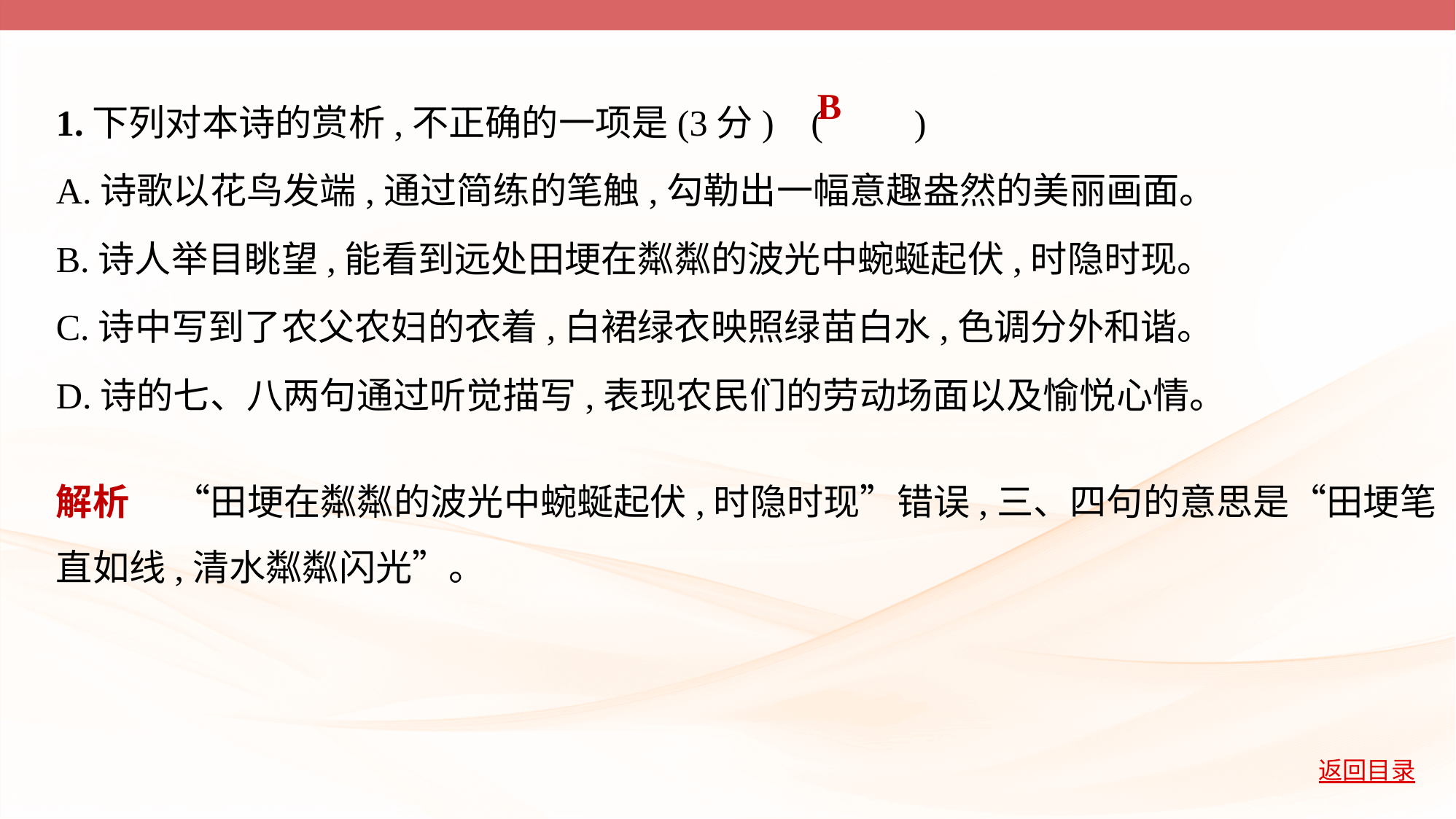

1.下列对本诗的赏析,不正确的一项是(3分) (          )
A.诗歌以花鸟发端,通过简练的笔触,勾勒出一幅意趣盎然的美丽画面。
B.诗人举目眺望,能看到远处田埂在粼粼的波光中蜿蜒起伏,时隐时现。
C.诗中写到了农父农妇的衣着,白裙绿衣映照绿苗白水,色调分外和谐。
D.诗的七、八两句通过听觉描写,表现农民们的劳动场面以及愉悦心情。
B
解析　 “田埂在粼粼的波光中蜿蜒起伏,时隐时现”错误,三、四句的意思是“田埂笔
直如线,清水粼粼闪光”。